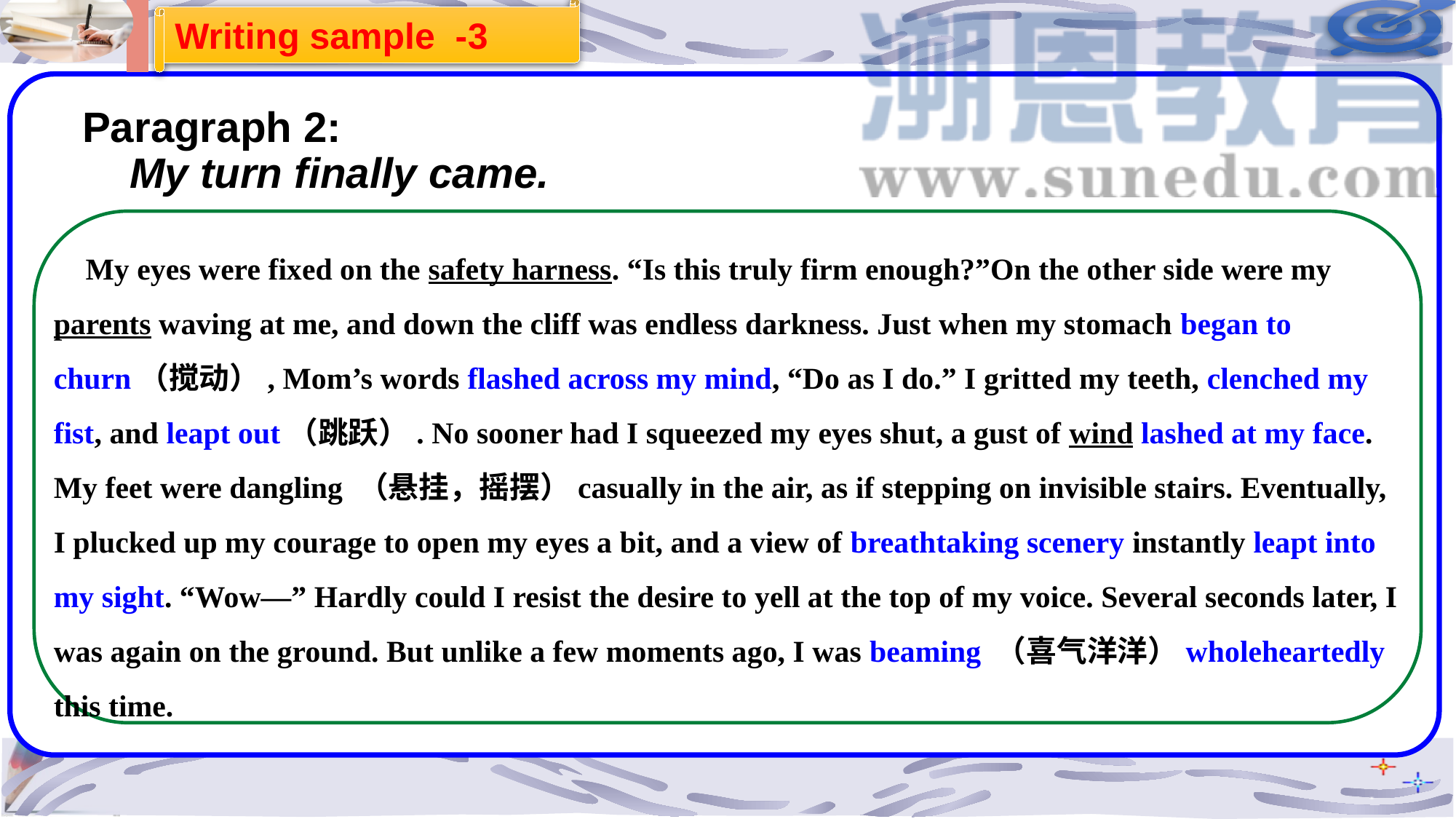

Writing sample  -3
Paragraph 2:
    My turn finally came.

My eyes were fixed on the safety harness. “Is this truly firm enough?”On the other side were my parents waving at me, and down the cliff was endless darkness. Just when my stomach began to churn（搅动）, Mom’s words flashed across my mind, “Do as I do.” I gritted my teeth, clenched my fist, and leapt out（跳跃）. No sooner had I squeezed my eyes shut, a gust of wind lashed at my face. My feet were dangling （悬挂，摇摆）casually in the air, as if stepping on invisible stairs. Eventually, I plucked up my courage to open my eyes a bit, and a view of breathtaking scenery instantly leapt into my sight. “Wow—” Hardly could I resist the desire to yell at the top of my voice. Several seconds later, I was again on the ground. But unlike a few moments ago, I was beaming （喜气洋洋）wholeheartedly this time.
…